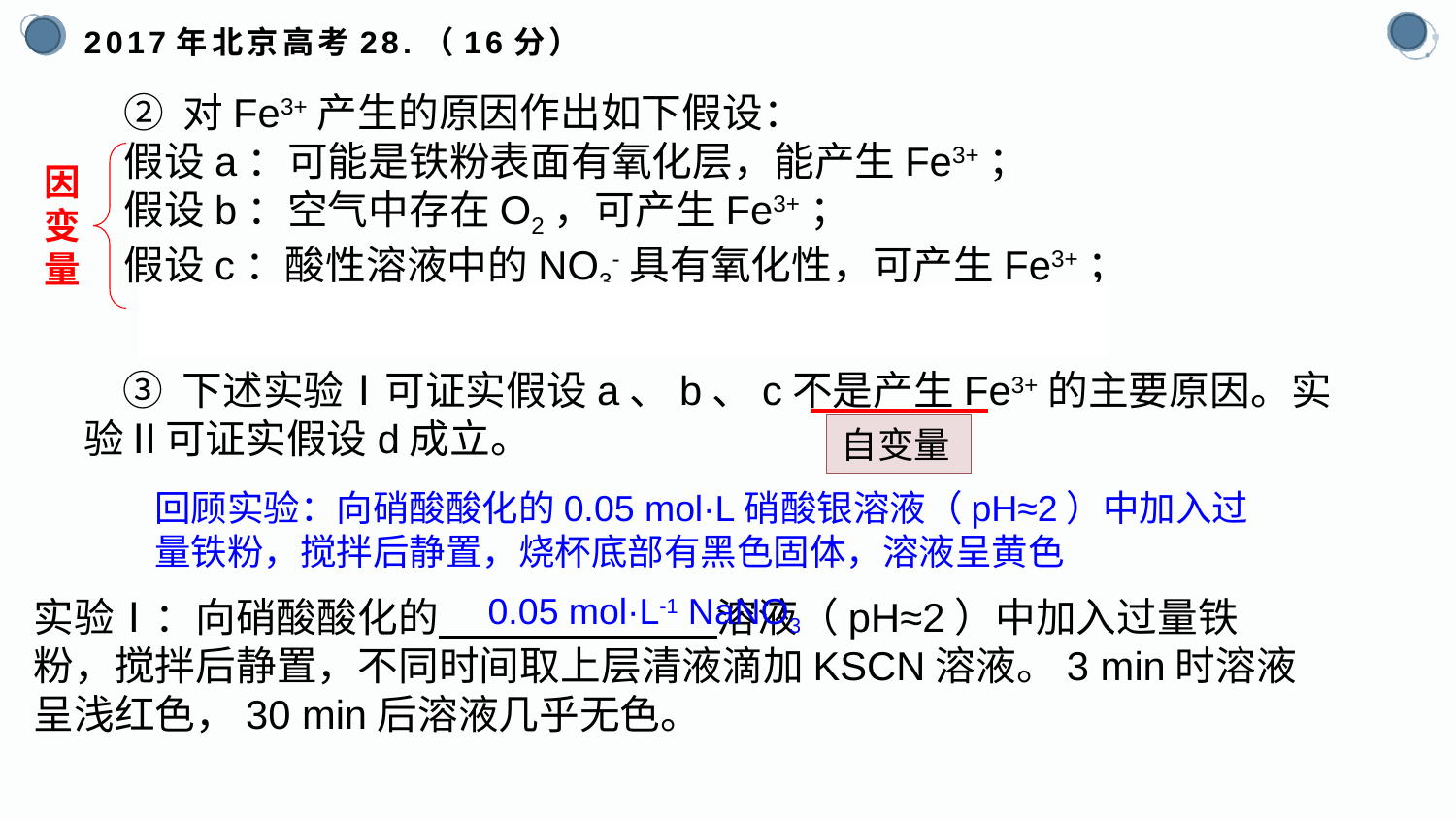

# 2017年北京高考28.（16分）
② 对Fe3+产生的原因作出如下假设：
假设a：可能是铁粉表面有氧化层，能产生Fe3+；
假设b：空气中存在O2，可产生Fe3+；
假设c：酸性溶液中的NO3-具有氧化性，可产生Fe3+；
  假设d：溶液中存在Ag+，可产生Fe3+。

因变量

③ 下述实验Ⅰ可证实假设a、b、c不是产生Fe3+的主要原因。实验Ⅱ可证实假设d成立。
自变量
回顾实验：向硝酸酸化的0.05 mol·L硝酸银溶液（pH≈2）中加入过量铁粉，搅拌后静置，烧杯底部有黑色固体，溶液呈黄色

实验Ⅰ：向硝酸酸化的                               溶液（pH≈2）中加入过量铁粉，搅拌后静置，不同时间取上层清液滴加KSCN溶液。3 min时溶液呈浅红色，30 min后溶液几乎无色。

0.05 mol·L-1 NaNO3